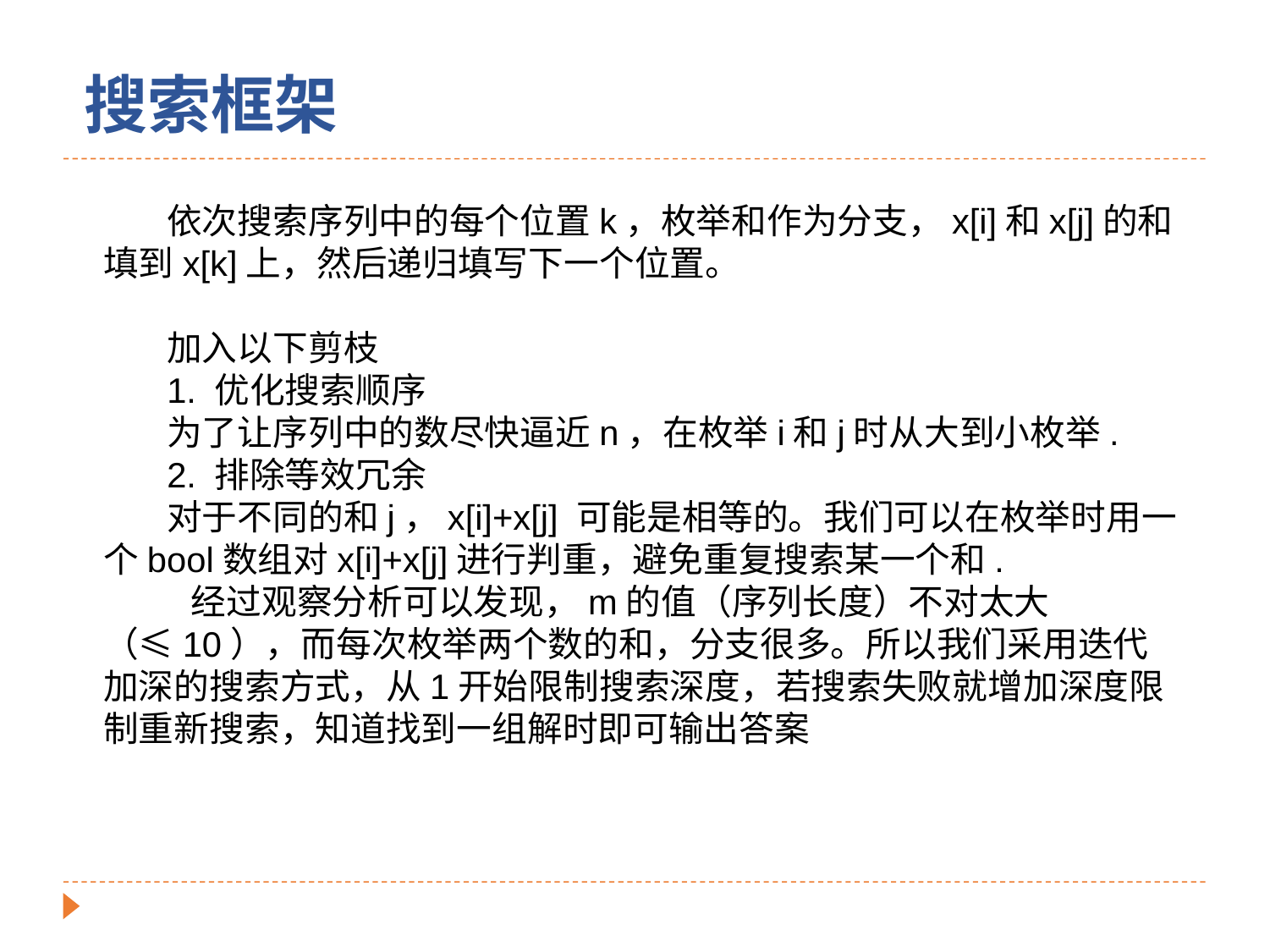

搜索框架
依次搜索序列中的每个位置k，枚举和作为分支，x[i]和x[j]的和填到x[k]上，然后递归填写下一个位置。

加入以下剪枝
1. 优化搜索顺序
为了让序列中的数尽快逼近n，在枚举i和j时从大到小枚举.
2. 排除等效冗余
对于不同的和j，x[i]+x[j] 可能是相等的。我们可以在枚举时用一个bool数组对x[i]+x[j]进行判重，避免重复搜索某一个和.
  经过观察分析可以发现，m的值（序列长度）不对太大（≤10），而每次枚举两个数的和，分支很多。所以我们采用迭代加深的搜索方式，从1开始限制搜索深度，若搜索失败就增加深度限制重新搜索，知道找到一组解时即可输出答案